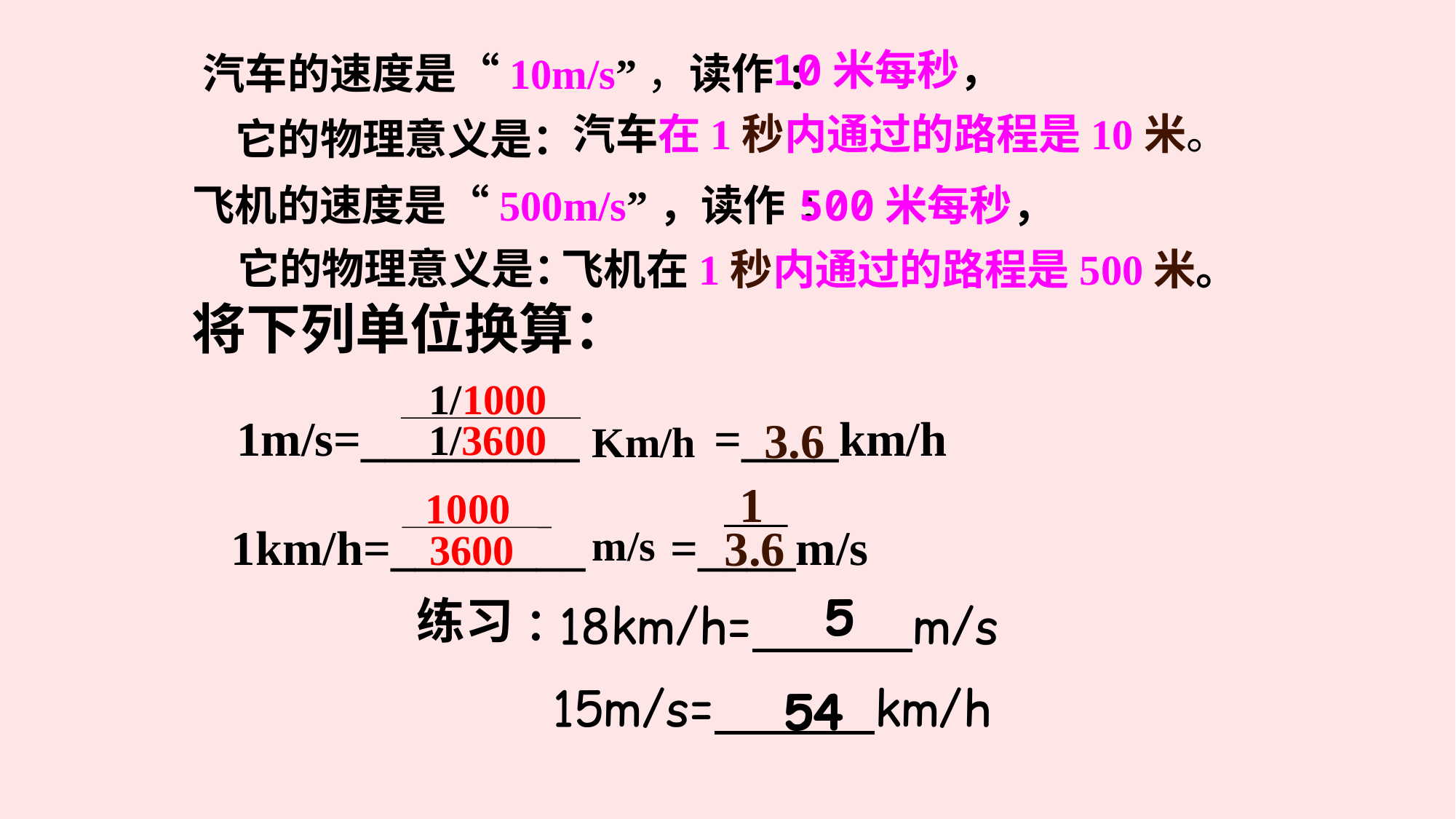

10米每秒，
汽车的速度是“10m/s”，读作:
     汽车在1秒内通过的路程是10米。
它的物理意义是：
飞机的速度是“500m/s”，读作:
       500米每秒，
它的物理意义是：
飞机在1秒内通过的路程是500米。
将下列单位换算：
1/1000
1m/s=_________           =____km/h
3.6
1/3600
Km/h

1
3.6

1000

1km/h=________       =____m/s
m/s
3600

5
练习:
18km/h=           m/s
15m/s=           km/h
54